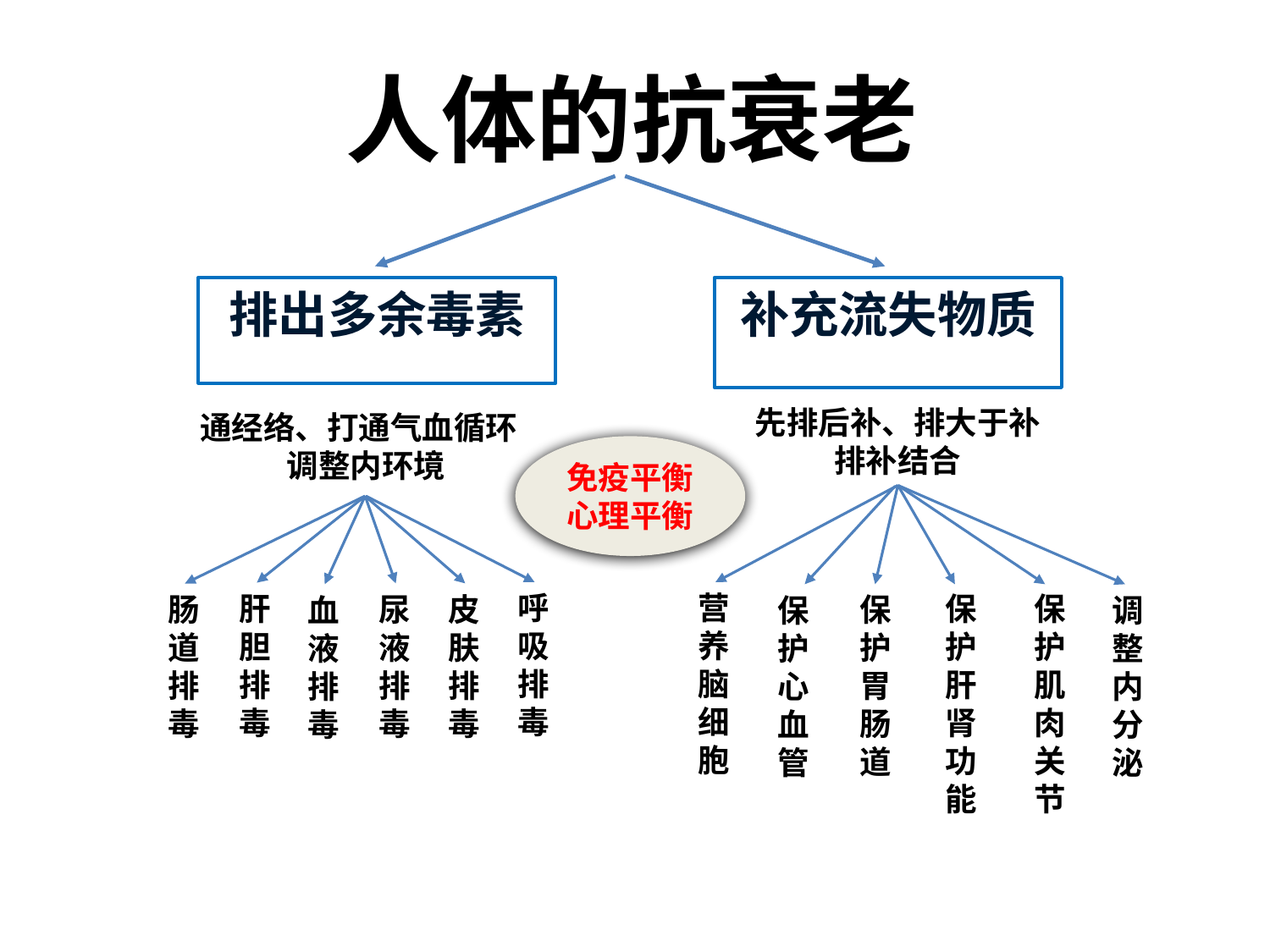

人体的抗衰老

排出多余毒素

补充流失物质

先排后补、排大于补
排补结合
通经络、打通气血循环   调整内环境

免疫平衡
心理平衡
呼吸排毒
营养脑细胞
肝胆
排
毒
保护肝肾功能
保护肌肉关节
尿液排毒
皮肤排毒
肠道
排
毒
保护胃肠道
血液
排毒
保护心血管
调整内分泌